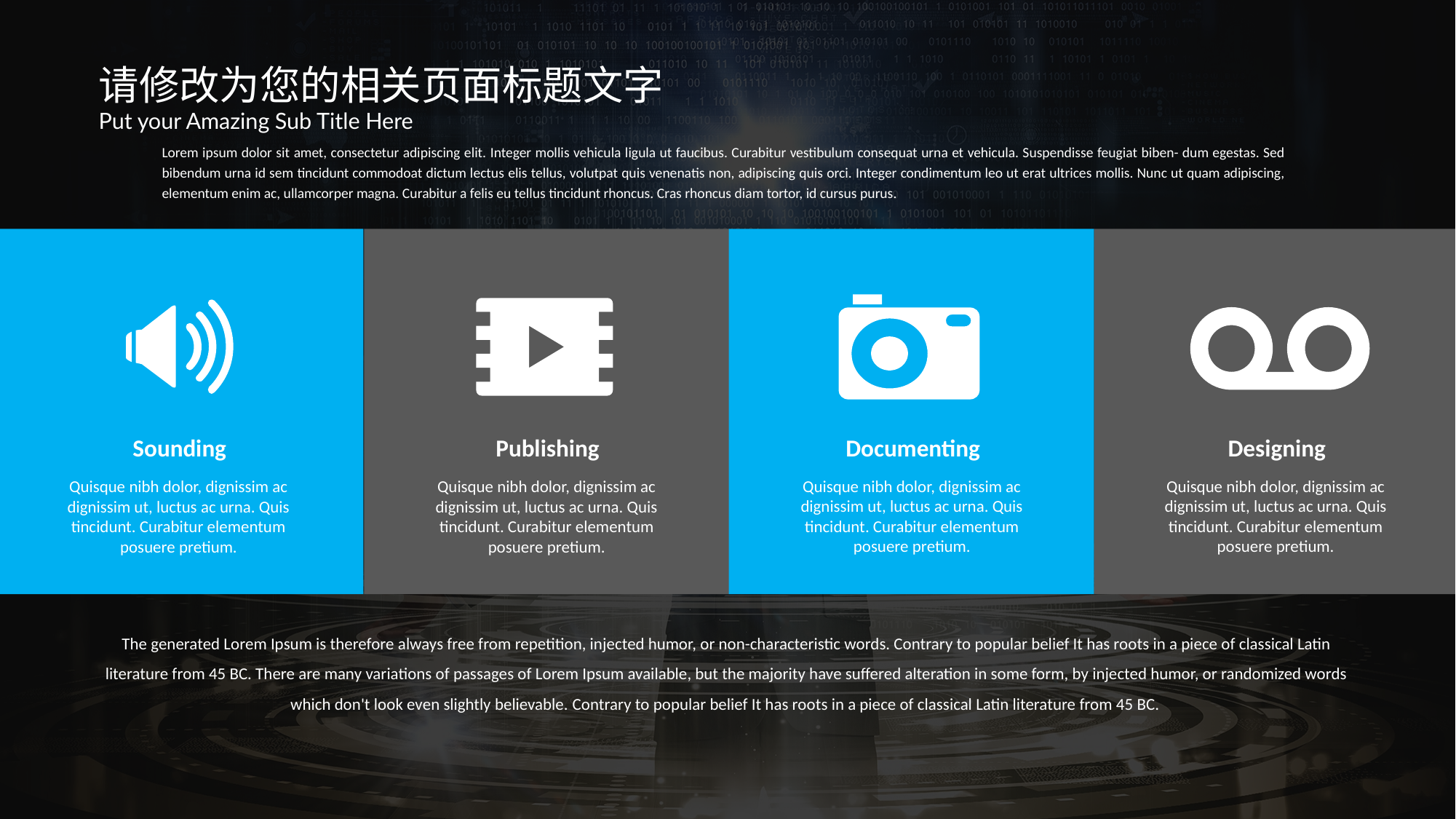

请修改为您的相关页面标题文字
Put your Amazing Sub Title Here
Lorem ipsum dolor sit amet, consectetur adipiscing elit. Integer mollis vehicula ligula ut faucibus. Curabitur vestibulum consequat urna et vehicula. Suspendisse feugiat biben- dum egestas. Sed bibendum urna id sem tincidunt commodoat dictum lectus elis tellus, volutpat quis venenatis non, adipiscing quis orci. Integer condimentum leo ut erat ultrices mollis. Nunc ut quam adipiscing, elementum enim ac, ullamcorper magna. Curabitur a felis eu tellus tincidunt rhoncus. Cras rhoncus diam tortor, id cursus purus.

Documenting
Designing
Sounding
Publishing
Quisque nibh dolor, dignissim ac dignissim ut, luctus ac urna. Quis tincidunt. Curabitur elementum posuere pretium.
Quisque nibh dolor, dignissim ac dignissim ut, luctus ac urna. Quis tincidunt. Curabitur elementum posuere pretium.
Quisque nibh dolor, dignissim ac dignissim ut, luctus ac urna. Quis tincidunt. Curabitur elementum posuere pretium.
Quisque nibh dolor, dignissim ac dignissim ut, luctus ac urna. Quis tincidunt. Curabitur elementum posuere pretium.
The generated Lorem Ipsum is therefore always free from repetition, injected humor, or non-characteristic words. Contrary to popular belief It has roots in a piece of classical Latin literature from 45 BC. There are many variations of passages of Lorem Ipsum available, but the majority have suffered alteration in some form, by injected humor, or randomized words which don't look even slightly believable. Contrary to popular belief It has roots in a piece of classical Latin literature from 45 BC.